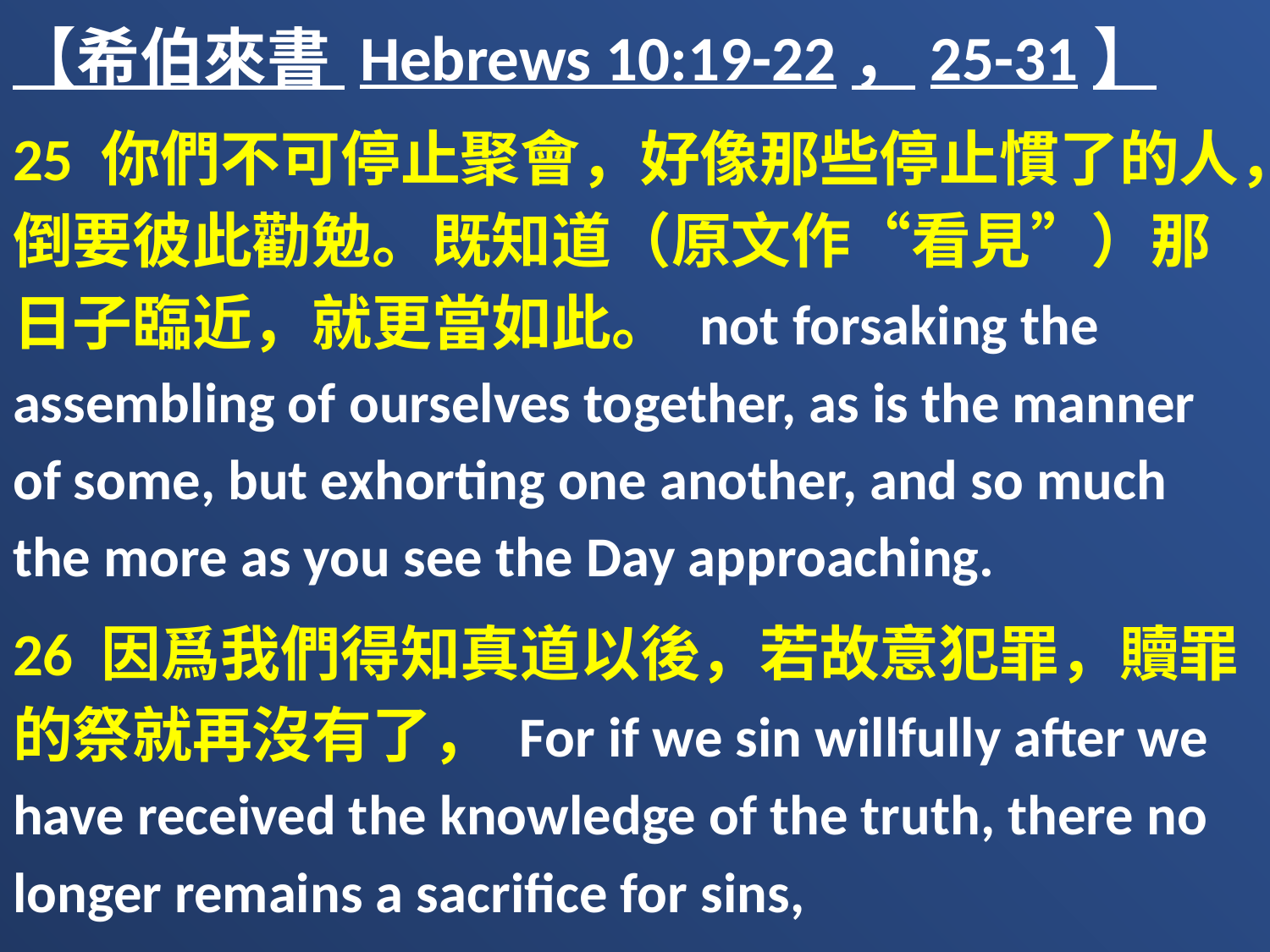

【希伯來書 Hebrews 10:19-22，25-31】
25 你們不可停止聚會，好像那些停止慣了的人，倒要彼此勸勉。既知道（原文作“看見”）那日子臨近，就更當如此。 not forsaking the assembling of ourselves together, as is the manner of some, but exhorting one another, and so much the more as you see the Day approaching.
26 因爲我們得知真道以後，若故意犯罪，贖罪的祭就再沒有了， For if we sin willfully after we have received the knowledge of the truth, there no longer remains a sacrifice for sins,